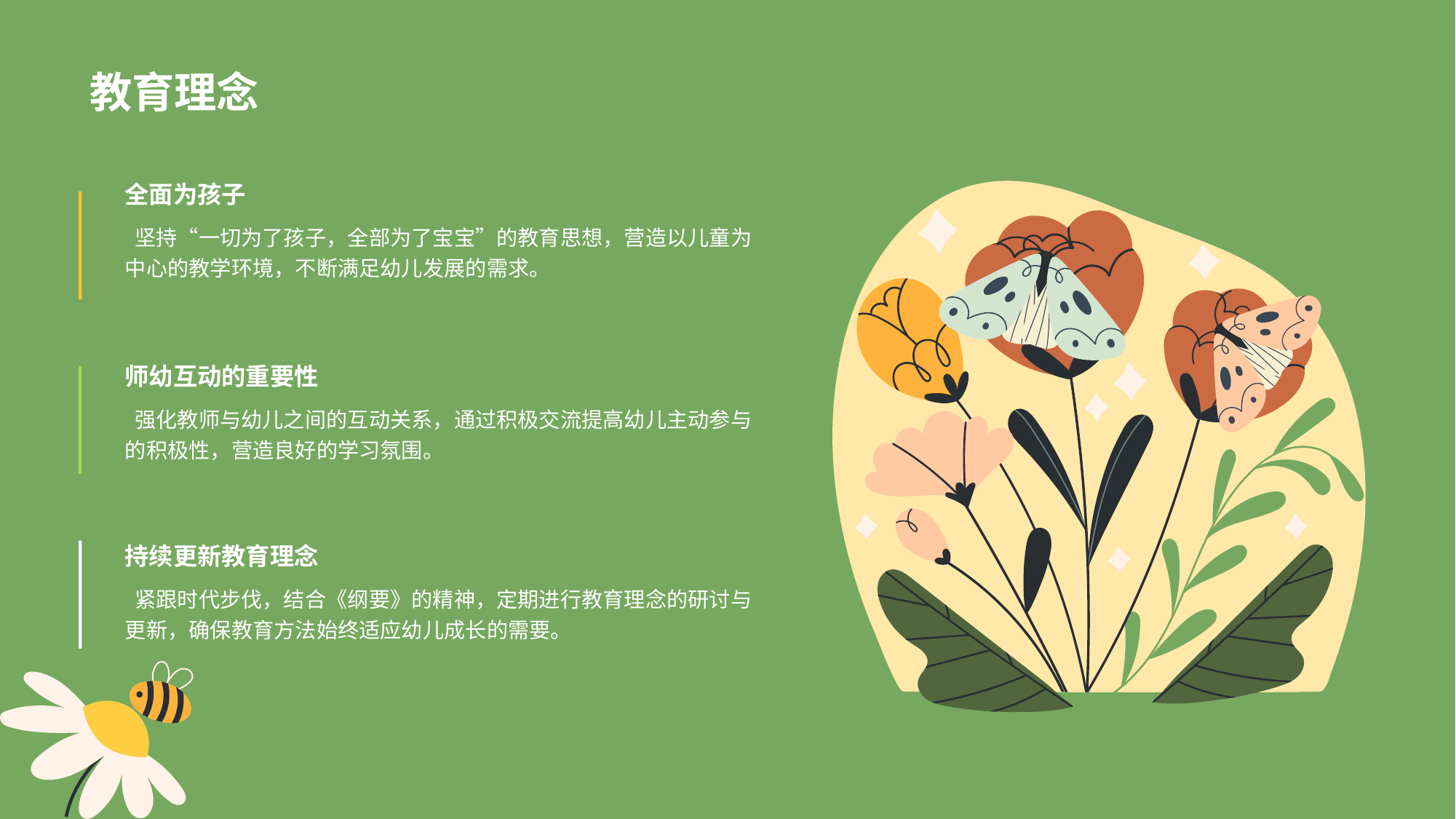

# 教育理念
全面为孩子

 坚持“一切为了孩子，全部为了宝宝”的教育思想，营造以儿童为中心的教学环境，不断满足幼儿发展的需求。
师幼互动的重要性

 强化教师与幼儿之间的互动关系，通过积极交流提高幼儿主动参与的积极性，营造良好的学习氛围。
持续更新教育理念

 紧跟时代步伐，结合《纲要》的精神，定期进行教育理念的研讨与更新，确保教育方法始终适应幼儿成长的需要。